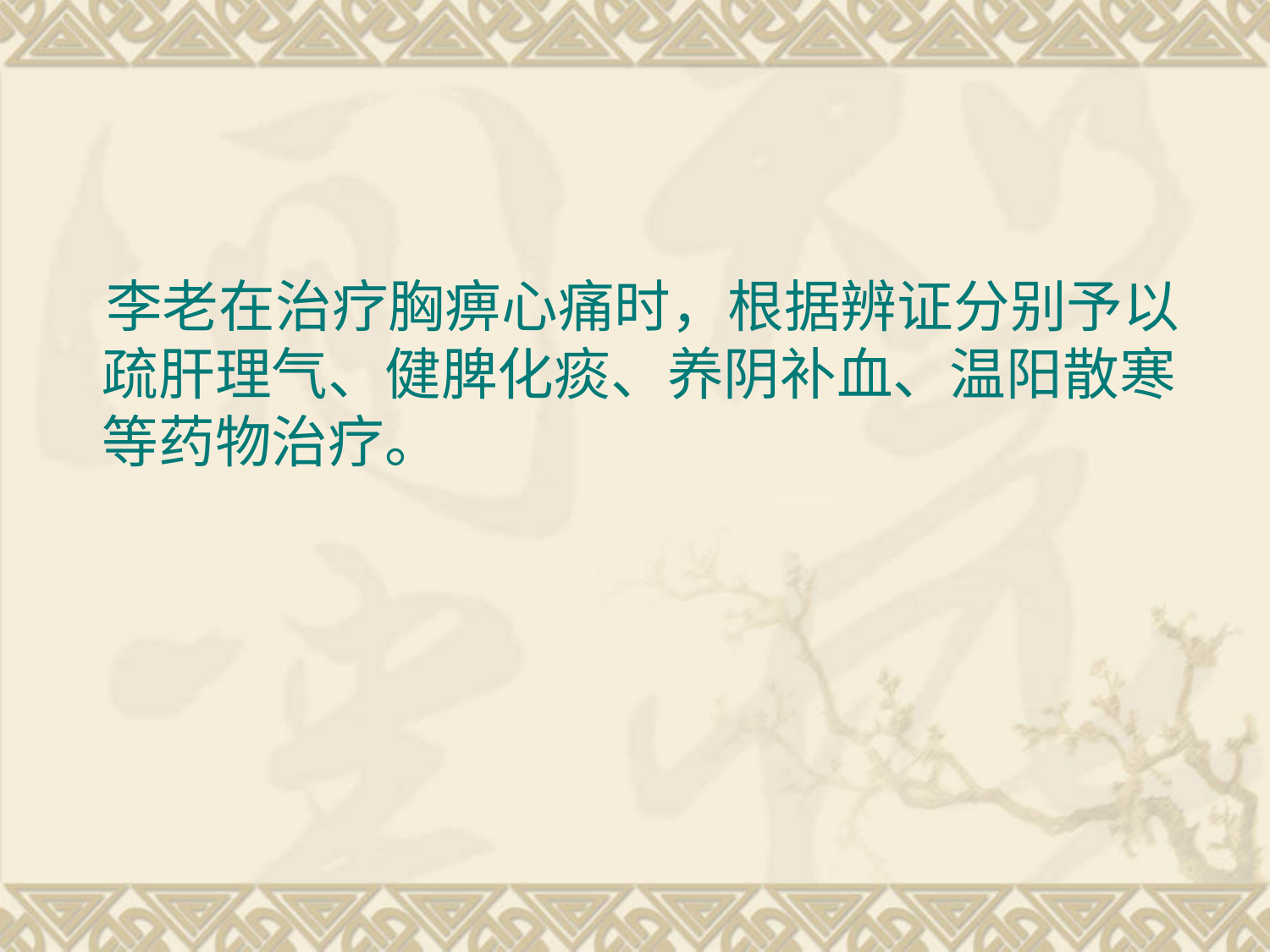

#
   李老在治疗胸痹心痛时，根据辨证分别予以疏肝理气、健脾化痰、养阴补血、温阳散寒等药物治疗。